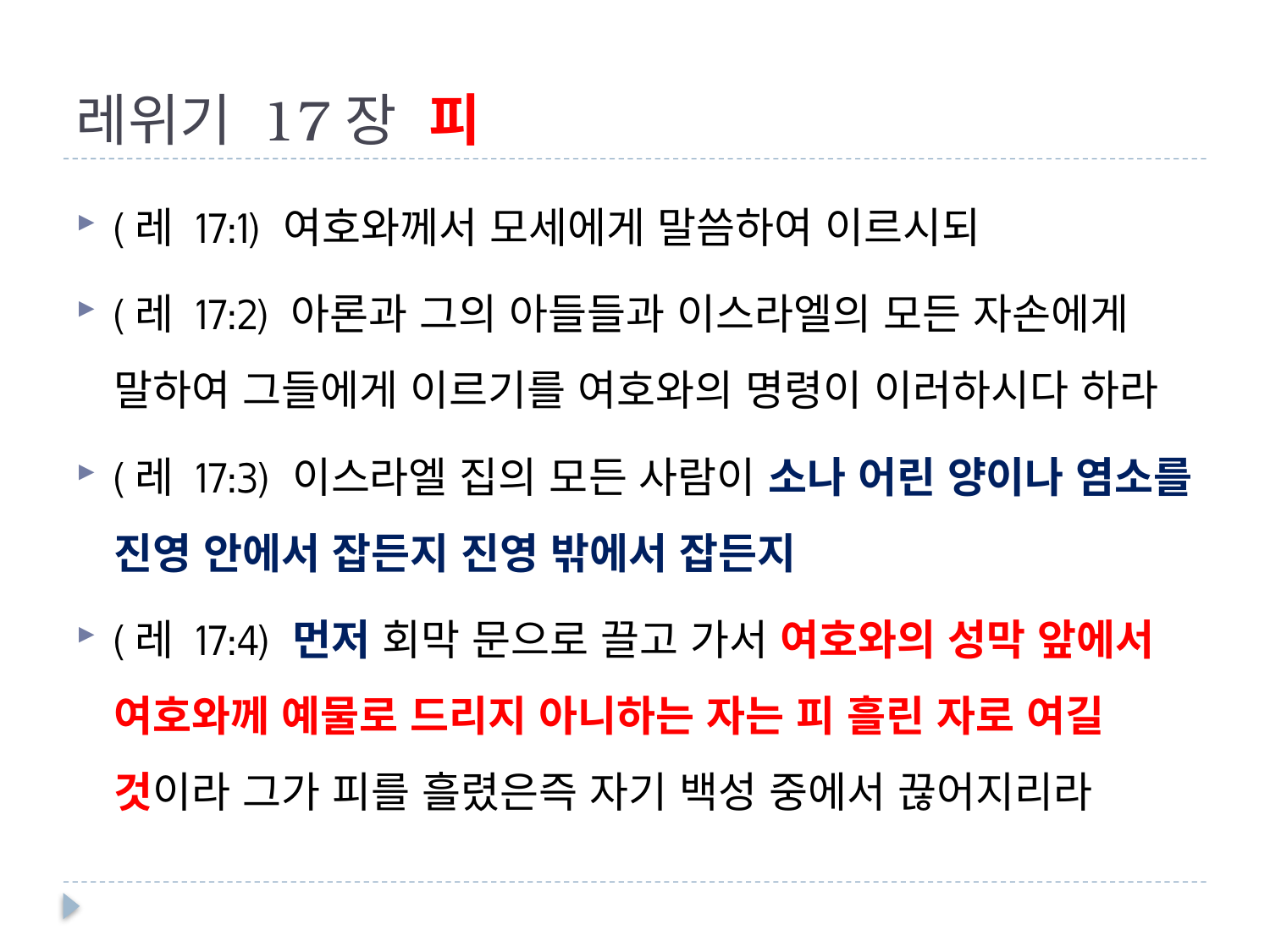

# 레위기 17장  피
(레 17:1) 여호와께서 모세에게 말씀하여 이르시되
(레 17:2) 아론과 그의 아들들과 이스라엘의 모든 자손에게 말하여 그들에게 이르기를 여호와의 명령이 이러하시다 하라
(레 17:3) 이스라엘 집의 모든 사람이 소나 어린 양이나 염소를 진영 안에서 잡든지 진영 밖에서 잡든지
(레 17:4) 먼저 회막 문으로 끌고 가서 여호와의 성막 앞에서 여호와께 예물로 드리지 아니하는 자는 피 흘린 자로 여길 것이라 그가 피를 흘렸은즉 자기 백성 중에서 끊어지리라